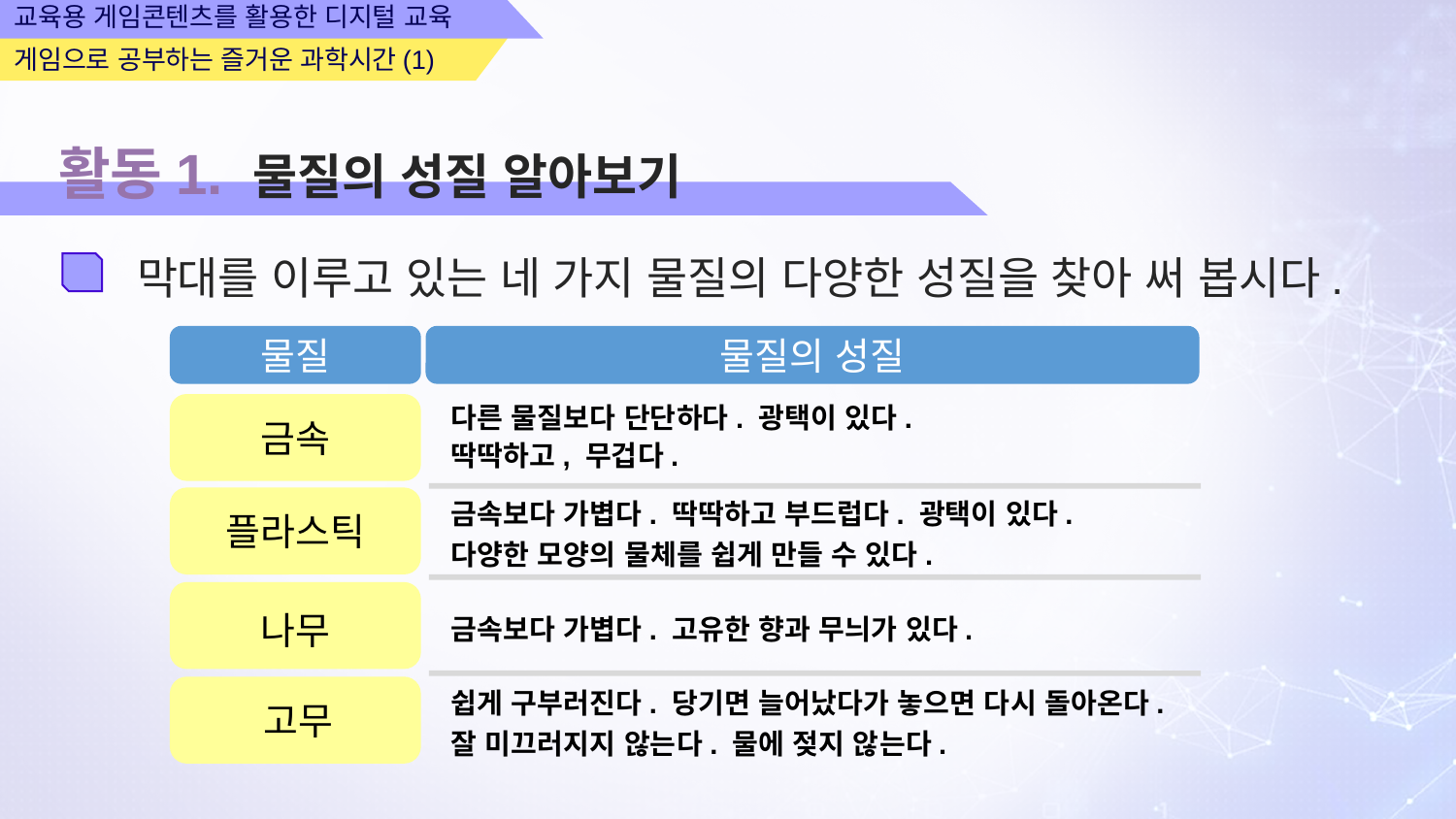

교육용 게임콘텐츠를 활용한 디지털 교육
게임으로 공부하는 즐거운 과학시간(1)

활동1. 물질의 성질 알아보기

막대를 이루고 있는 네 가지 물질의 다양한 성질을 찾아 써 봅시다.

물질
물질의 성질
금속

플라스틱

나무
고무
다른 물질보다 단단하다. 광택이 있다.
딱딱하고, 무겁다.
금속보다 가볍다. 딱딱하고 부드럽다. 광택이 있다.
다양한 모양의 물체를 쉽게 만들 수 있다.
금속보다 가볍다. 고유한 향과 무늬가 있다.
쉽게 구부러진다. 당기면 늘어났다가 놓으면 다시 돌아온다.
잘 미끄러지지 않는다. 물에 젖지 않는다.